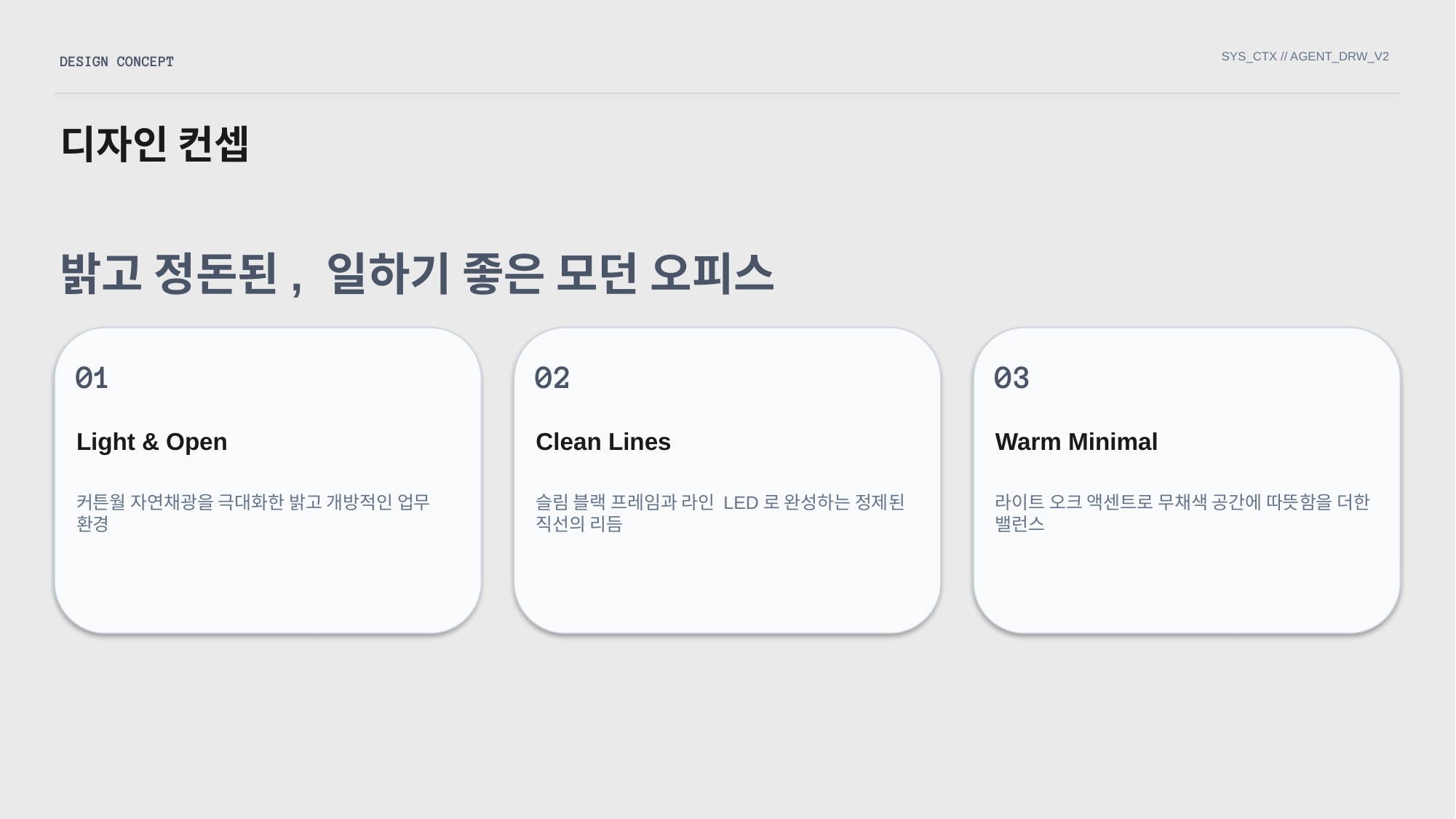

SYS_CTX // AGENT_DRW_V2
DESIGN CONCEPT

디자인 컨셉
밝고 정돈된, 일하기 좋은 모던 오피스

01
02
03
Light & Open
Clean Lines
Warm Minimal
커튼월 자연채광을 극대화한 밝고 개방적인 업무 환경
슬림 블랙 프레임과 라인 LED로 완성하는 정제된 직선의 리듬
라이트 오크 액센트로 무채색 공간에 따뜻함을 더한 밸런스